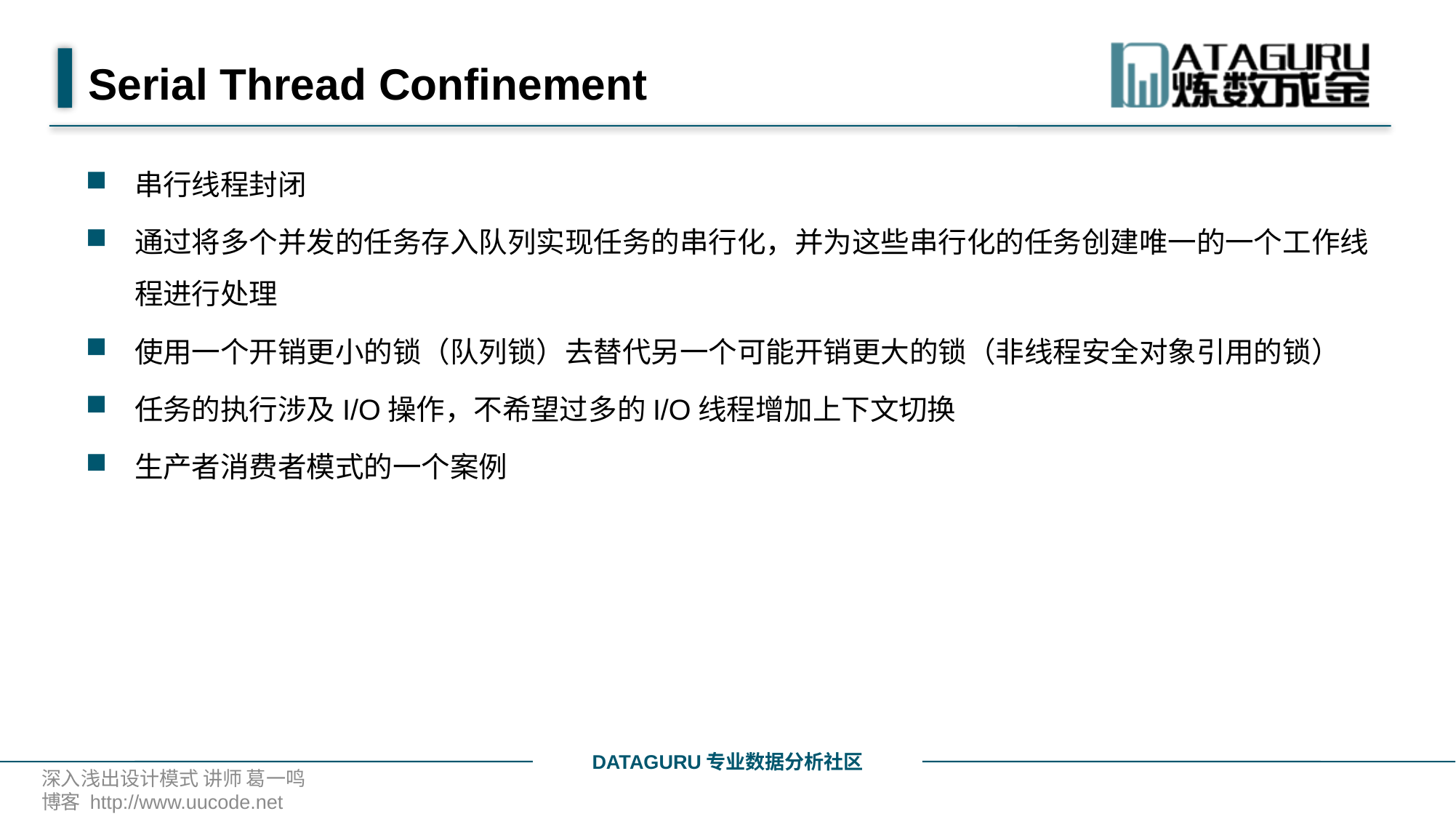

# Serial Thread Confinement
串行线程封闭
通过将多个并发的任务存入队列实现任务的串行化，并为这些串行化的任务创建唯一的一个工作线程进行处理
使用一个开销更小的锁（队列锁）去替代另一个可能开销更大的锁（非线程安全对象引用的锁）
任务的执行涉及I/O操作，不希望过多的I/O线程增加上下文切换
生产者消费者模式的一个案例